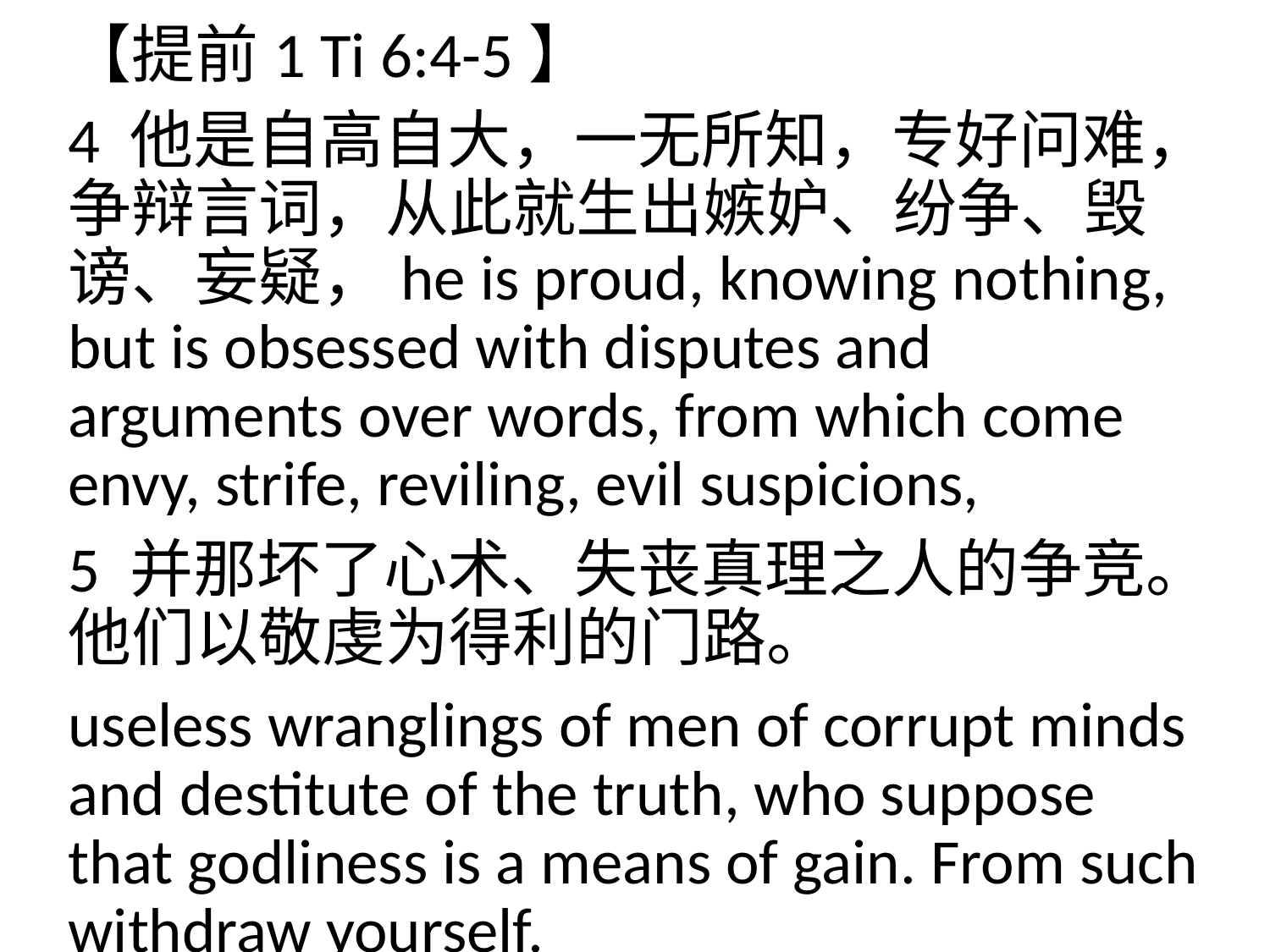

【提前1 Ti 6:4-5】
4 他是自高自大，一无所知，专好问难，争辩言词，从此就生出嫉妒、纷争、毁谤、妄疑，he is proud, knowing nothing, but is obsessed with disputes and arguments over words, from which come envy, strife, reviling, evil suspicions,
5 并那坏了心术、失丧真理之人的争竞。他们以敬虔为得利的门路。
useless wranglings of men of corrupt minds and destitute of the truth, who suppose that godliness is a means of gain. From such withdraw yourself.